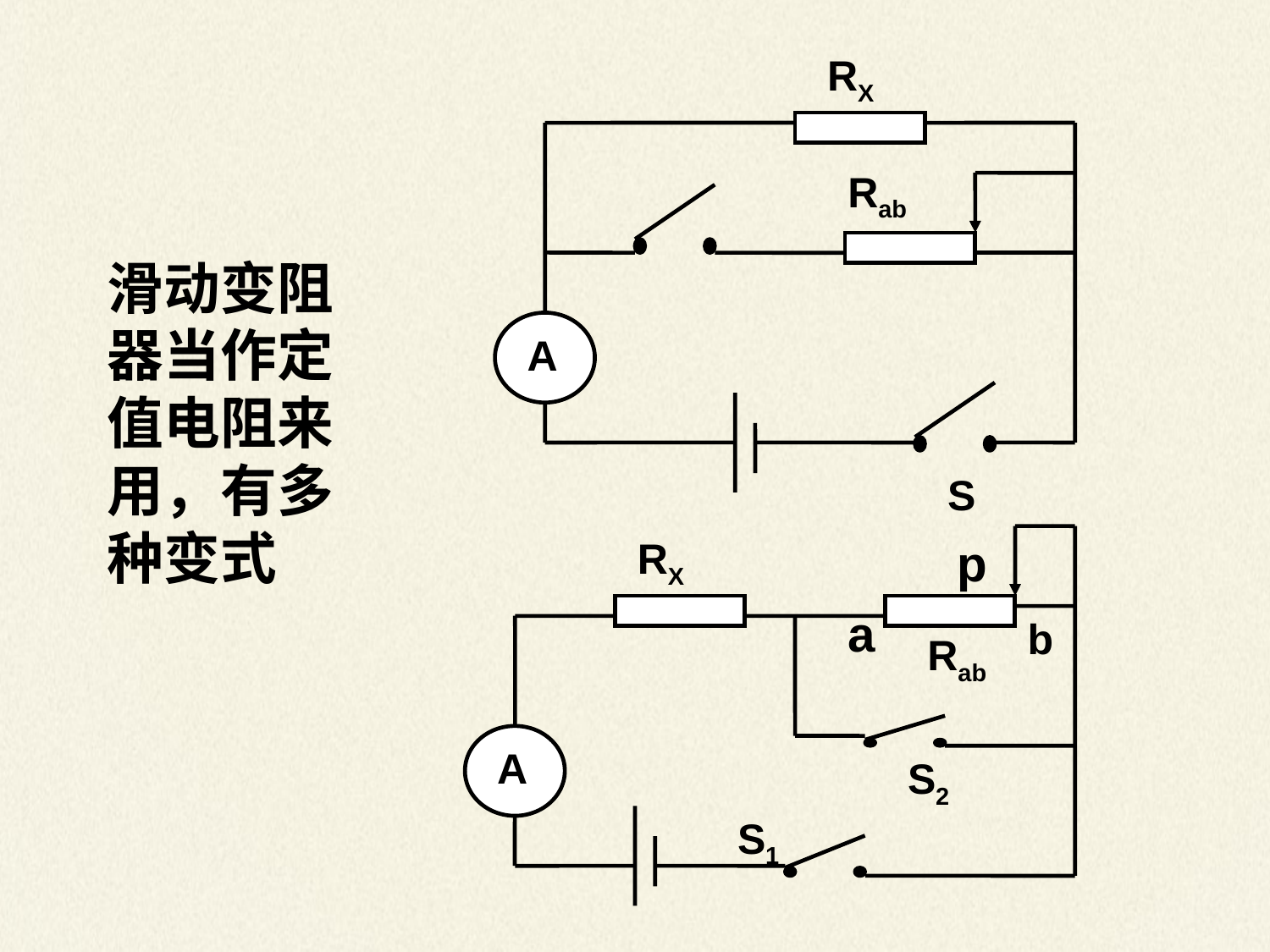

RX

Rab

A

S
滑动变阻器当作定值电阻来用，有多种变式
RX
p

a

b

Rab

A

S2

S1